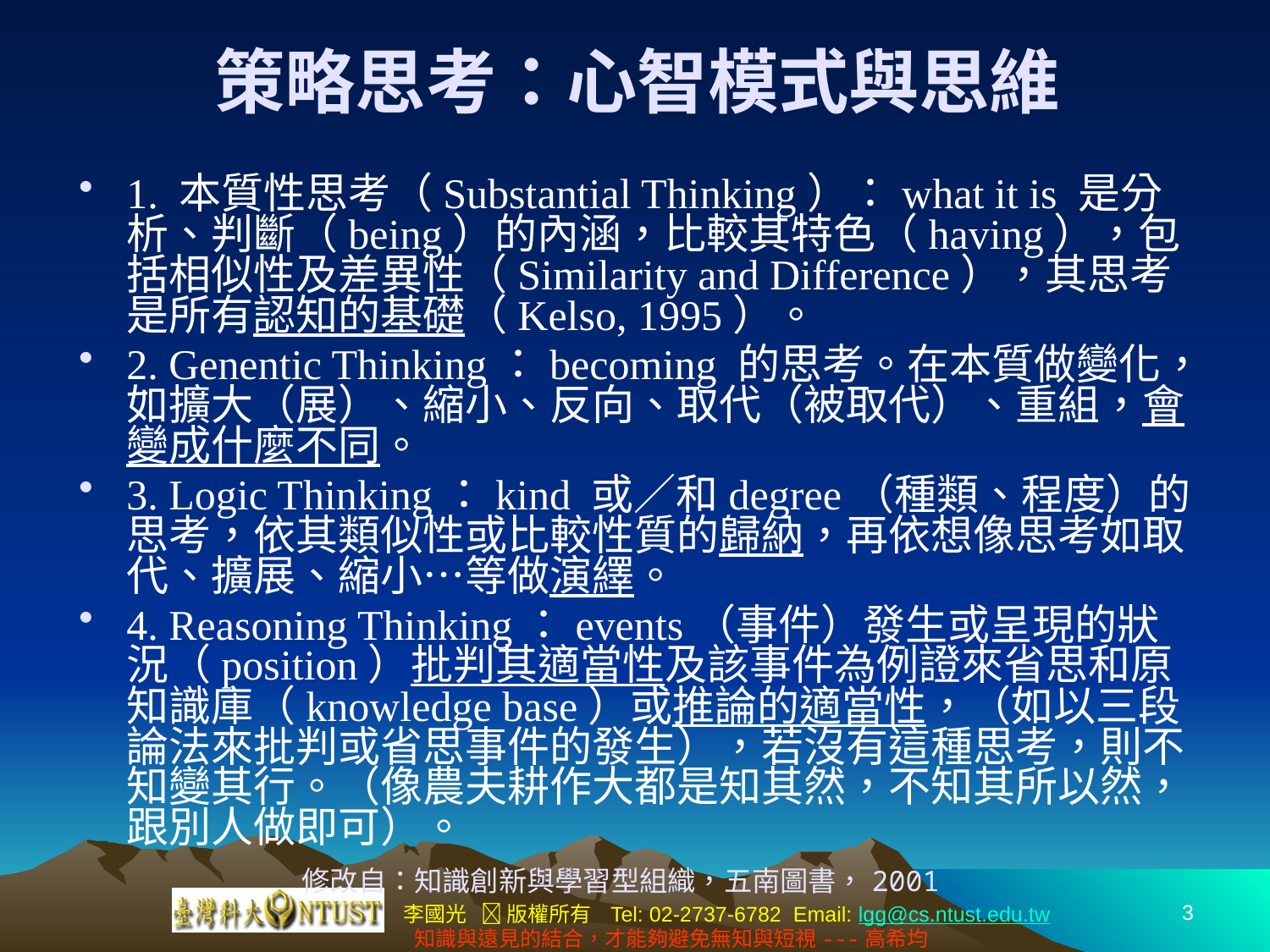

# 策略思考：心智模式與思維
1. 本質性思考（Substantial Thinking）：what it is 是分析、判斷（being）的內涵，比較其特色（having），包括相似性及差異性（Similarity and Difference），其思考是所有認知的基礎（Kelso, 1995）。
2. Genentic Thinking：becoming 的思考。在本質做變化，如擴大（展）、縮小、反向、取代（被取代）、重組，會變成什麼不同。
3. Logic Thinking：kind 或／和degree（種類、程度）的思考，依其類似性或比較性質的歸納，再依想像思考如取代、擴展、縮小…等做演繹。
4. Reasoning Thinking：events（事件）發生或呈現的狀況（position）批判其適當性及該事件為例證來省思和原知識庫（knowledge base）或推論的適當性，（如以三段論法來批判或省思事件的發生），若沒有這種思考，則不知變其行。（像農夫耕作大都是知其然，不知其所以然，跟別人做即可）。
修改自：知識創新與學習型組織，五南圖書，2001
3